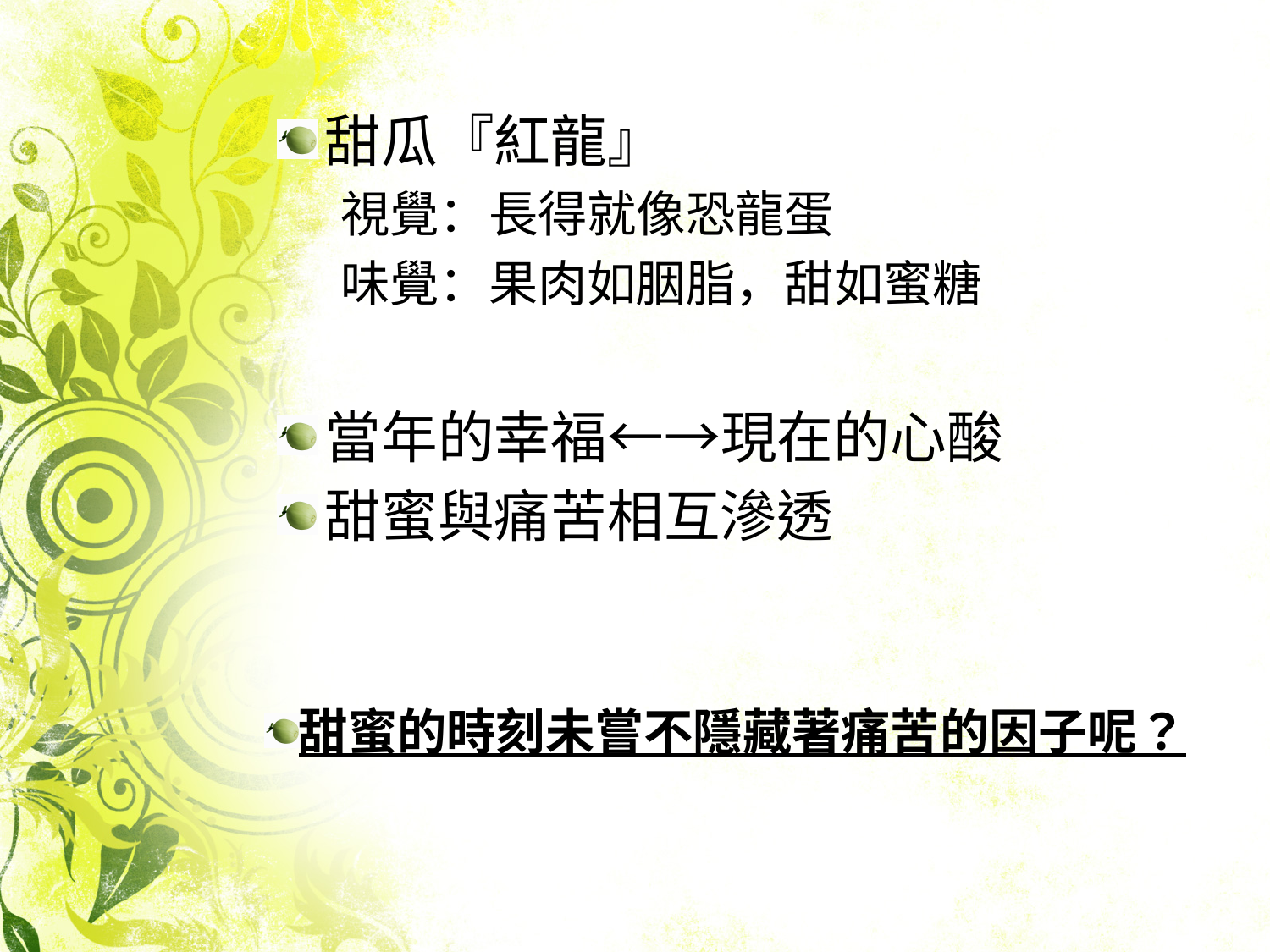

甜瓜『紅龍』
視覺：長得就像恐龍蛋
味覺：果肉如胭脂，甜如蜜糖

當年的幸福←→現在的心酸
甜蜜與痛苦相互滲透

甜蜜的時刻未嘗不隱藏著痛苦的因子呢？